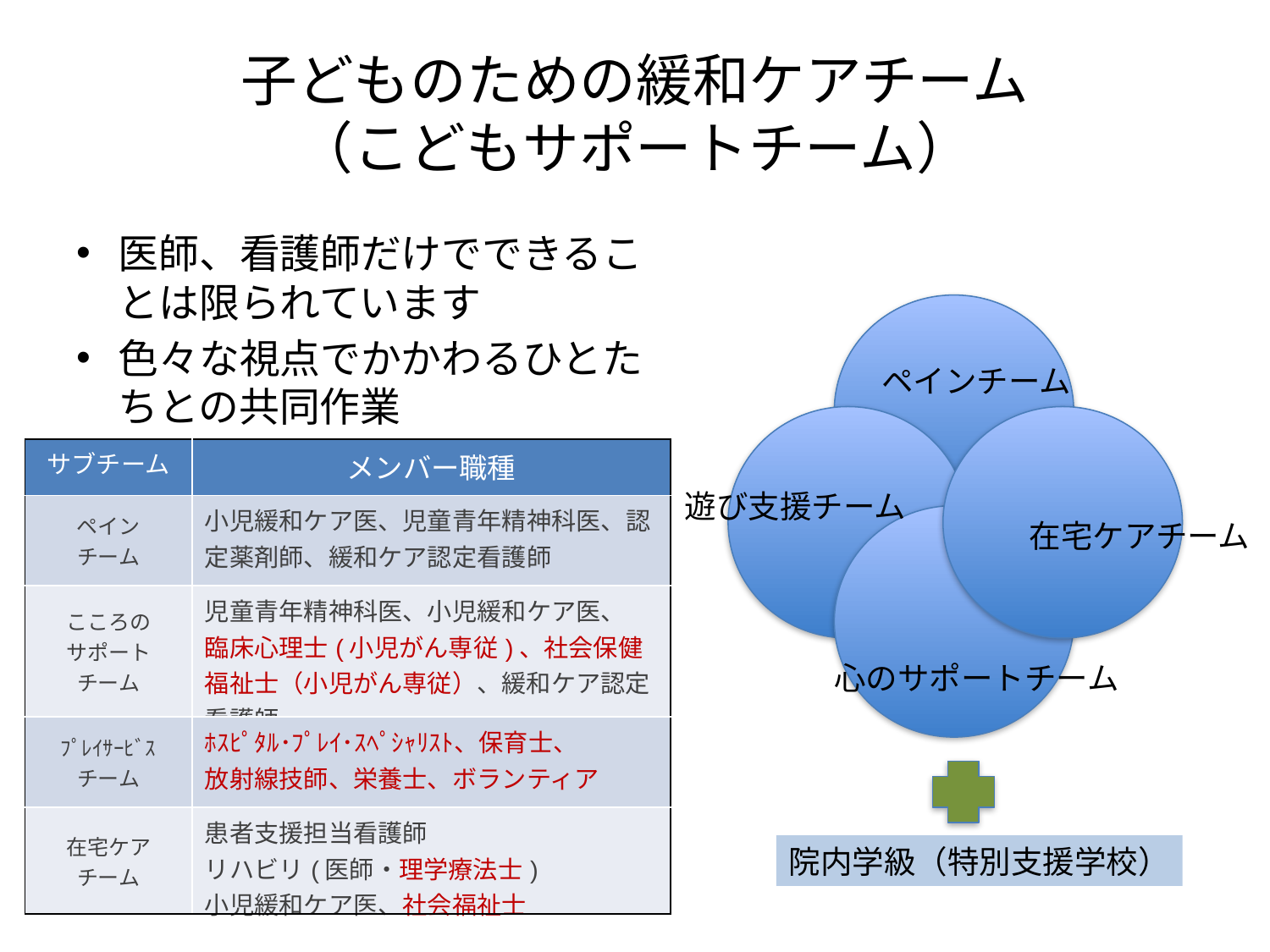

# 子どものための緩和ケアチーム （こどもサポートチーム）
医師、看護師だけでできることは限られています
色々な視点でかかわるひとたちとの共同作業

ペインチーム

遊び支援チーム

在宅ケアチーム
心のサポートチーム
| サブチーム | メンバー職種 |
| --- | --- |
| ペイン チーム | 小児緩和ケア医、児童青年精神科医、認定薬剤師、緩和ケア認定看護師 |
| こころの サポート チーム | 児童青年精神科医、小児緩和ケア医、 臨床心理士(小児がん専従)、社会保健福祉士（小児がん専従）、緩和ケア認定看護師 |
| ﾌﾟﾚｲｻｰﾋﾞｽ チーム | ﾎｽﾋﾟﾀﾙ･ﾌﾟﾚｲ･ｽﾍﾟｼｬﾘｽﾄ、保育士、 放射線技師、栄養士、ボランティア |
| 在宅ケア チーム | 患者支援担当看護師 リハビリ(医師・理学療法士) 小児緩和ケア医、社会福祉士 |

院内学級（特別支援学校）